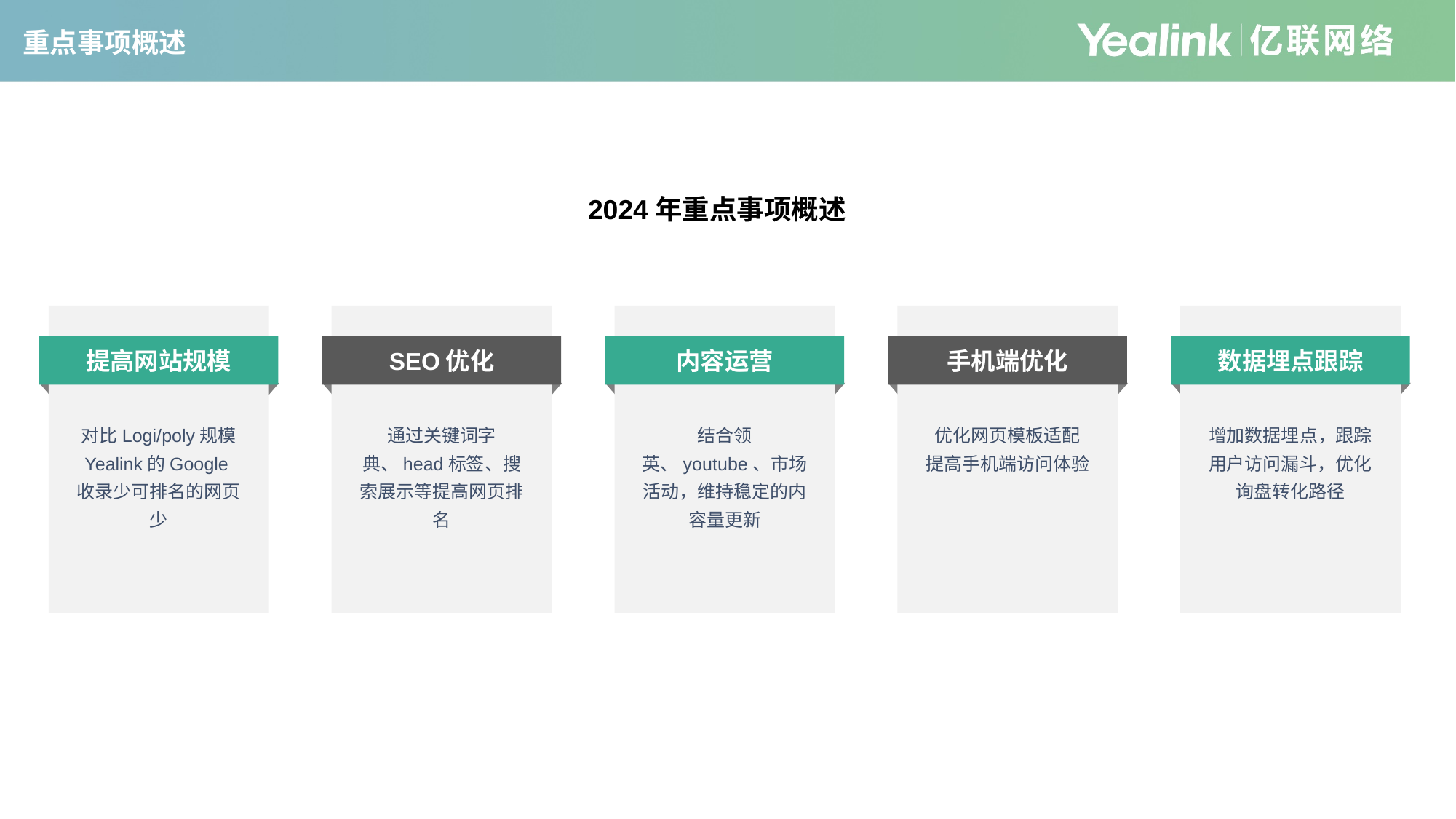

重点事项概述
2024年重点事项概述

提高网站规模

对比Logi/poly规模
Yealink的Google收录少可排名的网页少

SEO优化

通过关键词字典、head标签、搜索展示等提高网页排名

内容运营

结合领英、youtube、市场活动，维持稳定的内容量更新

手机端优化

优化网页模板适配
提高手机端访问体验

数据埋点跟踪

增加数据埋点，跟踪用户访问漏斗，优化询盘转化路径